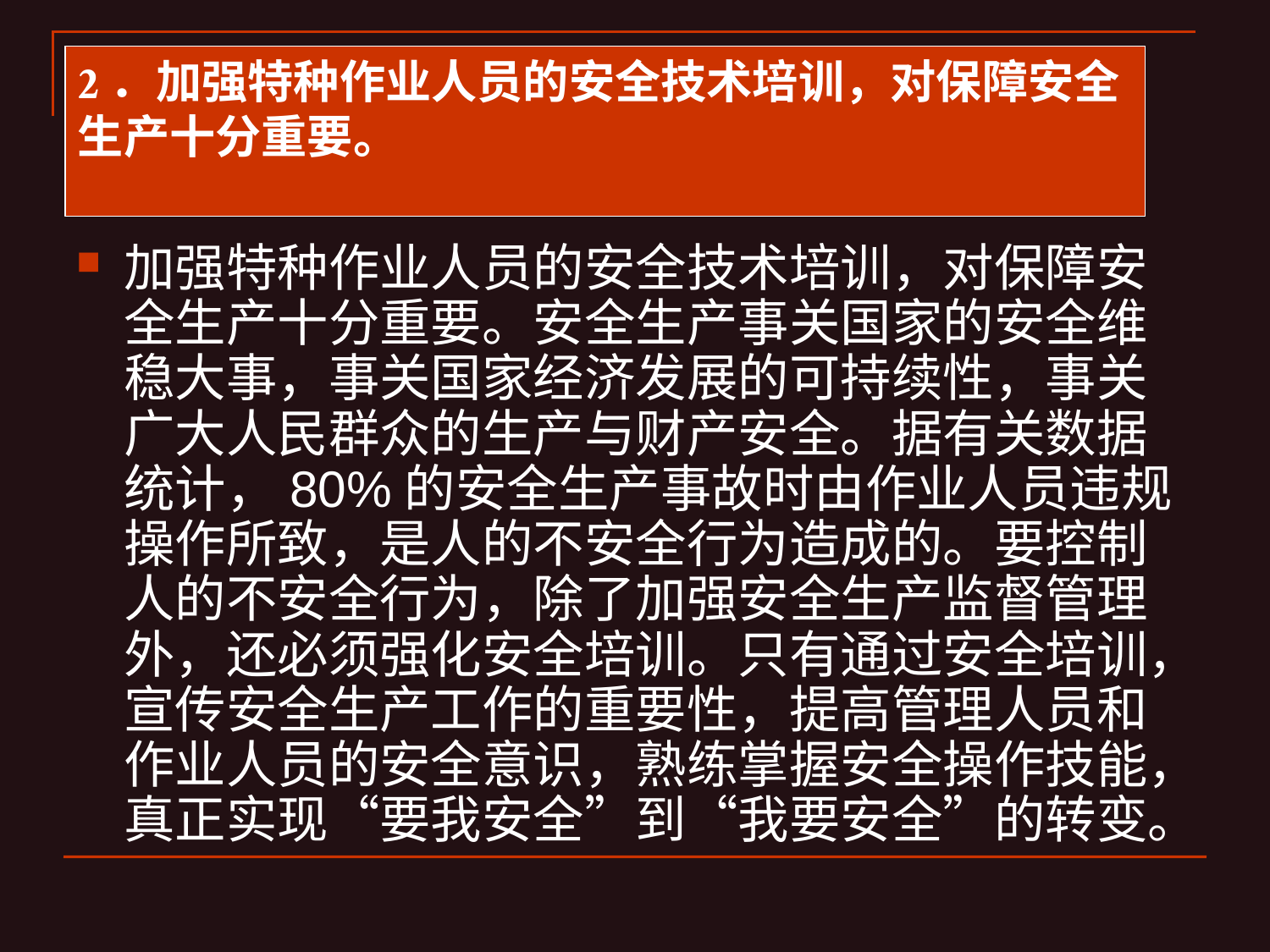

# 2．加强特种作业人员的安全技术培训，对保障安全生产十分重要。
加强特种作业人员的安全技术培训，对保障安全生产十分重要。安全生产事关国家的安全维稳大事，事关国家经济发展的可持续性，事关广大人民群众的生产与财产安全。据有关数据统计，80%的安全生产事故时由作业人员违规操作所致，是人的不安全行为造成的。要控制人的不安全行为，除了加强安全生产监督管理外，还必须强化安全培训。只有通过安全培训，宣传安全生产工作的重要性，提高管理人员和作业人员的安全意识，熟练掌握安全操作技能，真正实现“要我安全”到“我要安全”的转变。